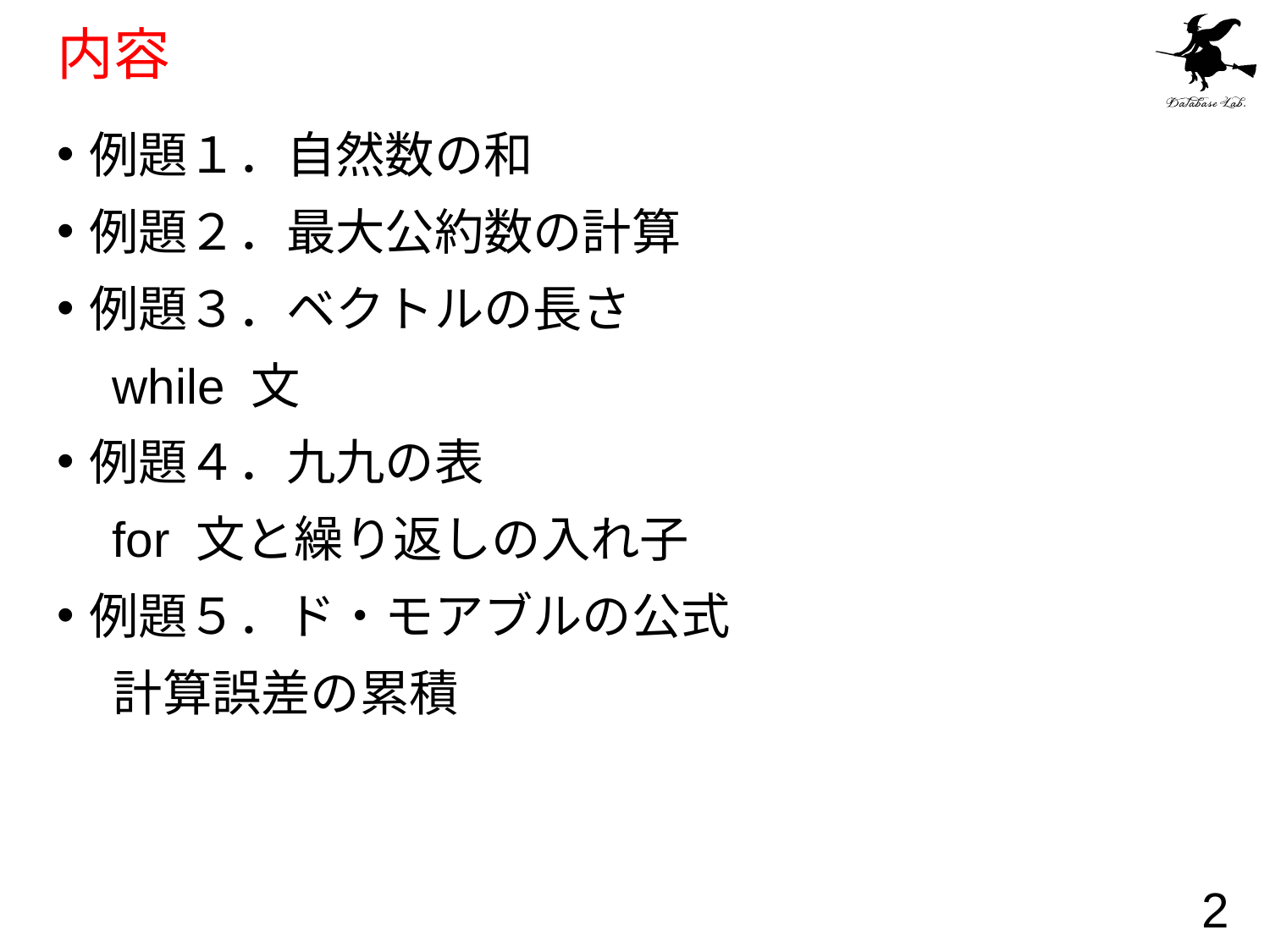

# 内容
例題１．自然数の和
例題２．最大公約数の計算
例題３．ベクトルの長さ
    while 文
例題４．九九の表
    for 文と繰り返しの入れ子
例題５．ド・モアブルの公式
    計算誤差の累積
2